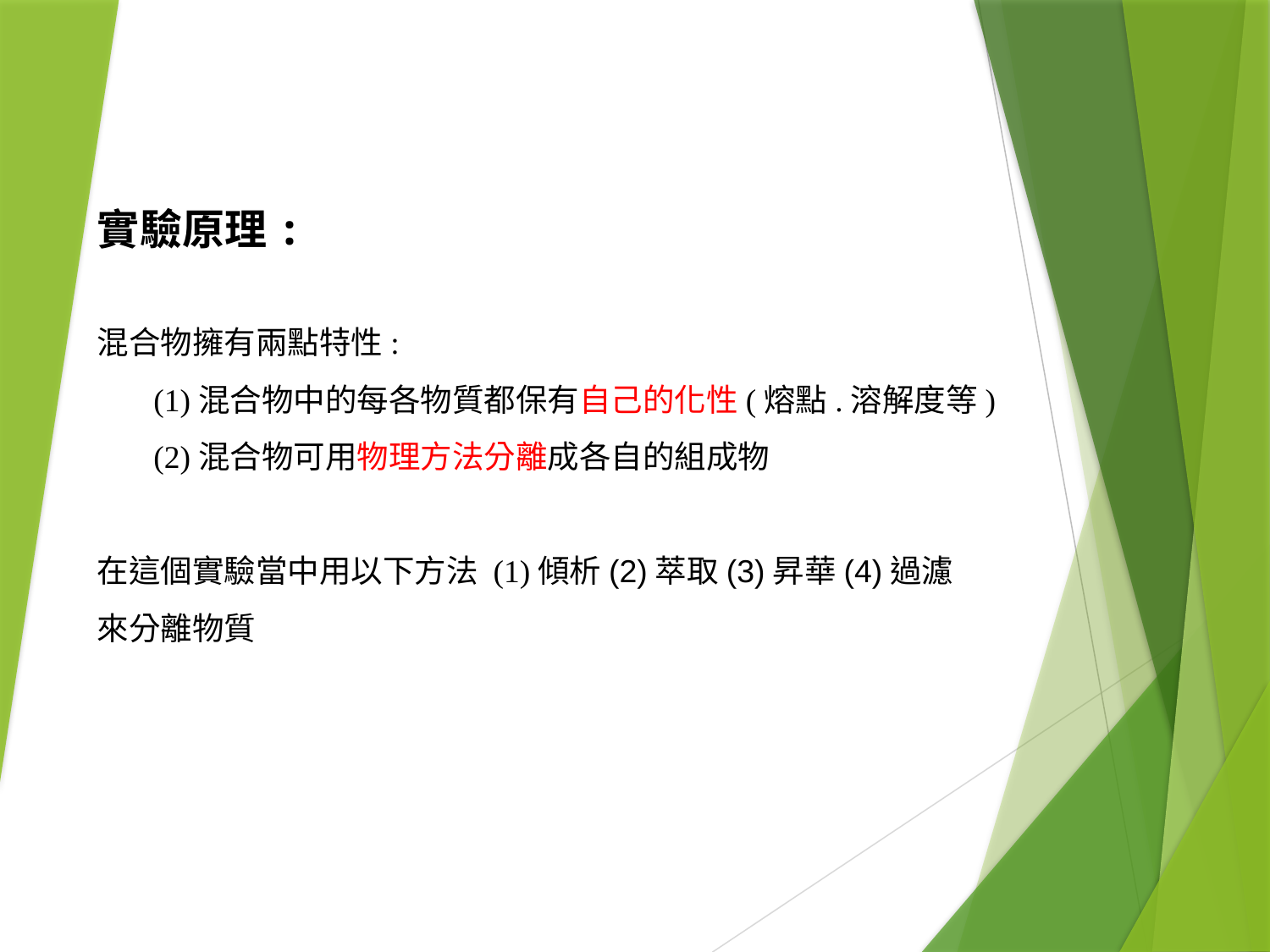

實驗原理:

混合物擁有兩點特性:
       (1)混合物中的每各物質都保有自己的化性(熔點.溶解度等)
       (2)混合物可用物理方法分離成各自的組成物

在這個實驗當中用以下方法 (1)傾析(2)萃取(3)昇華(4)過濾
來分離物質